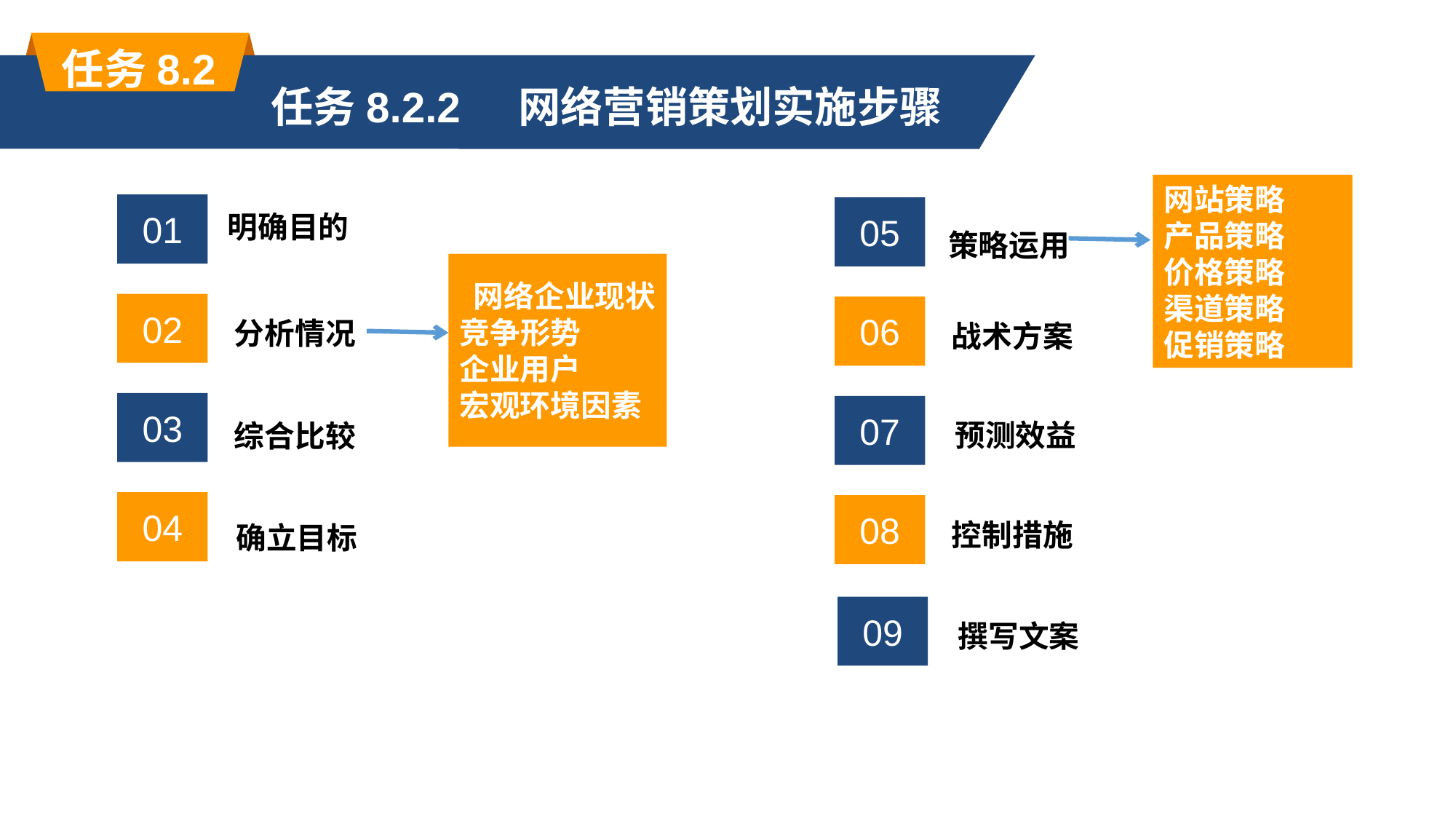

任务8.2

任务8.2.2    网络营销策划实施步骤
网站策略
产品策略
价格策略
渠道策略
促销策略
明确目的
01
05
策略运用
 网络企业现状
竞争形势
企业用户
宏观环境因素
02
06
分析情况
战术方案
03
07
预测效益
综合比较
04
确立目标
08
控制措施
09
撰写文案